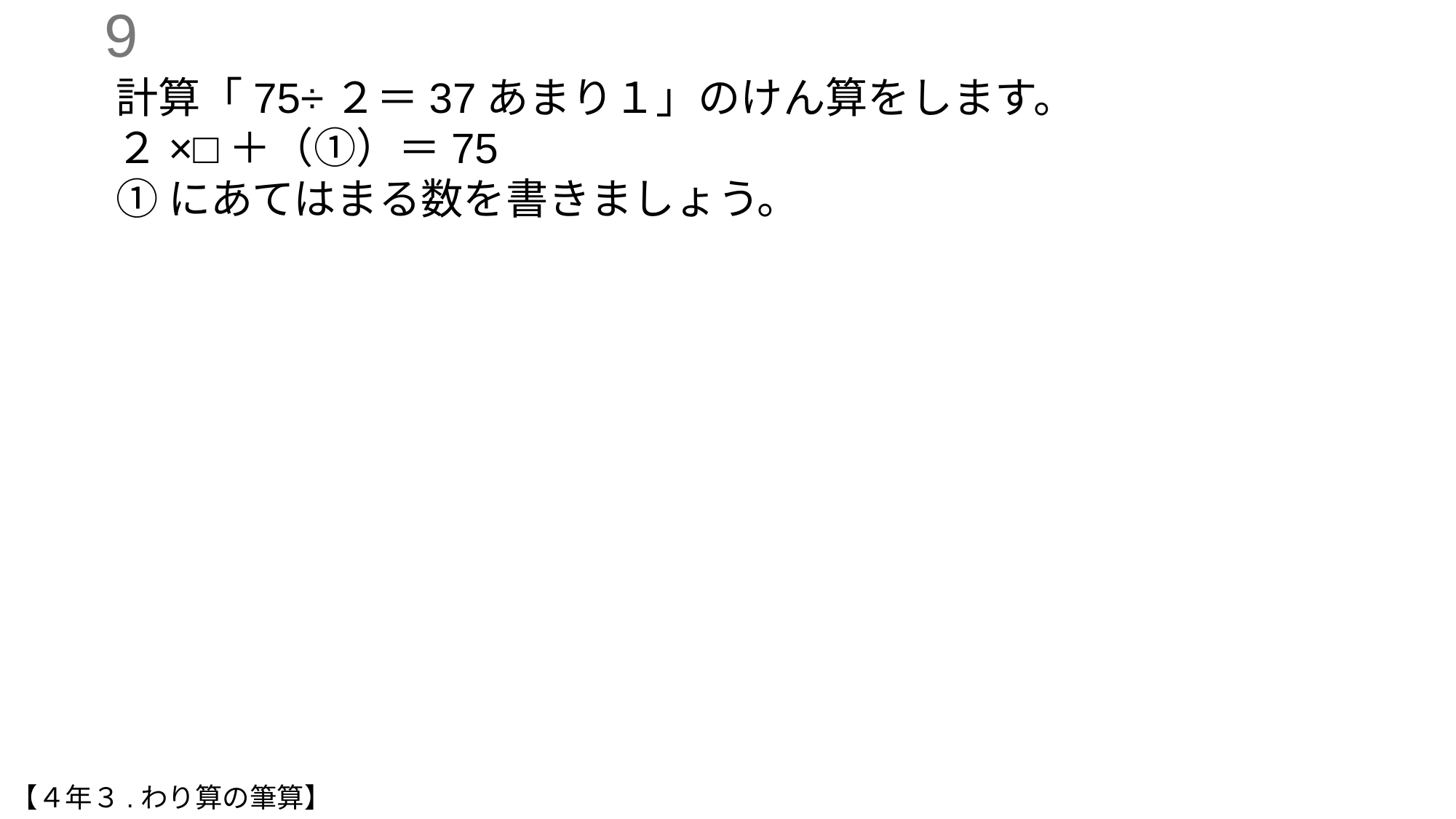

9
計算「75÷２＝37あまり１」のけん算をします。
２×□＋（①）＝75
①にあてはまる数を書きましょう。
【４年３.わり算の筆算】